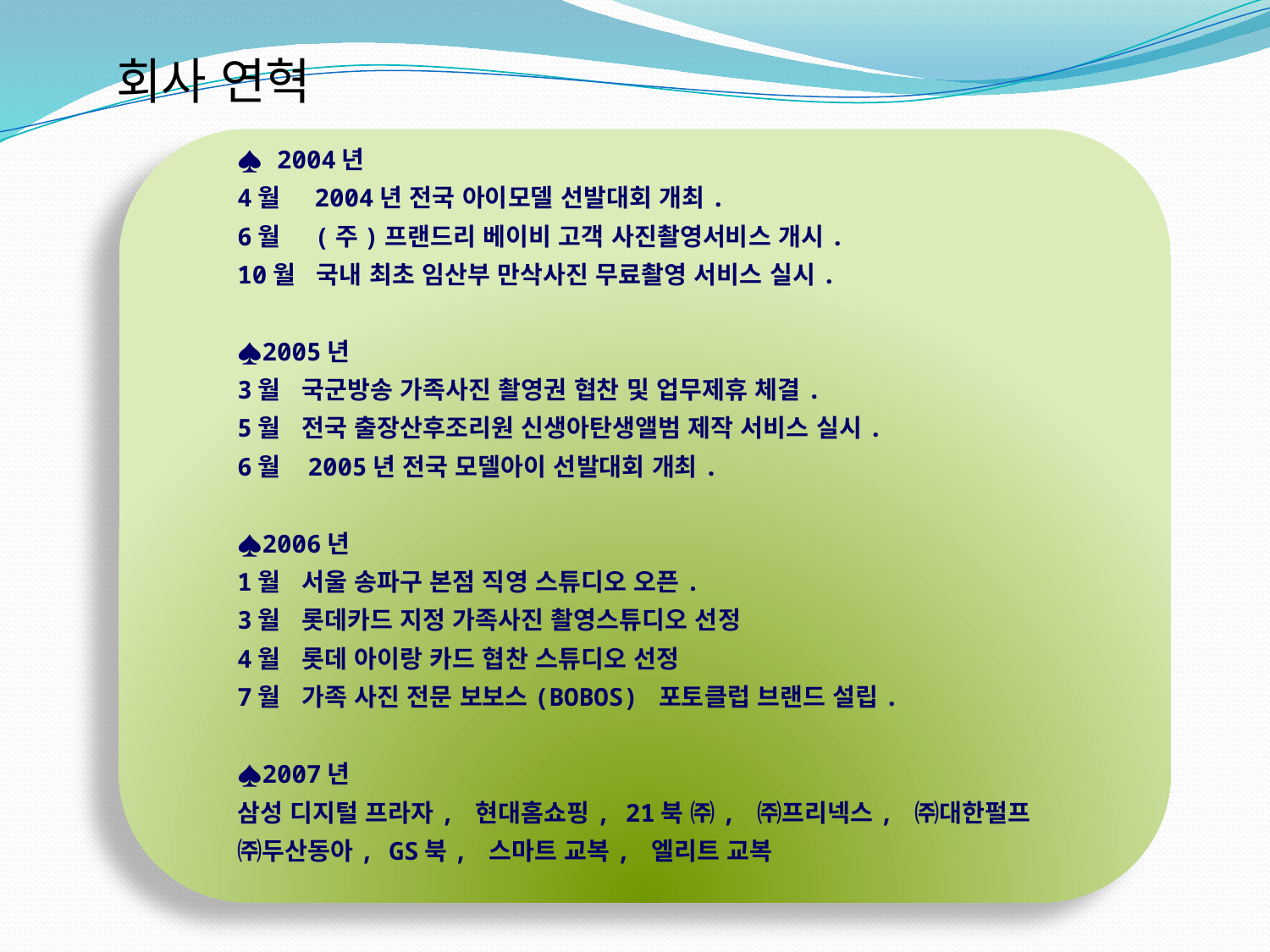

회사 연혁

♠ 2004년
4월    2004년 전국 아이모델 선발대회 개최.
6월    (주)프랜드리 베이비 고객 사진촬영서비스 개시.
10월   국내 최초 임산부 만삭사진 무료촬영 서비스 실시.

♠2005년
3월   국군방송 가족사진 촬영권 협찬 및 업무제휴 체결.
5월   전국 출장산후조리원 신생아탄생앨범 제작 서비스 실시.
6월   2005년 전국 모델아이 선발대회 개최.

♠2006년
1월   서울 송파구 본점 직영 스튜디오 오픈.
3월   롯데카드 지정 가족사진 촬영스튜디오 선정
4월   롯데 아이랑 카드 협찬 스튜디오 선정
7월   가족 사진 전문 보보스(BOBOS) 포토클럽 브랜드 설립.

♠2007년
삼성 디지털 프라자, 현대홈쇼핑, 21북 ㈜, ㈜프리넥스, ㈜대한펄프
㈜두산동아, GS북, 스마트 교복, 엘리트 교복